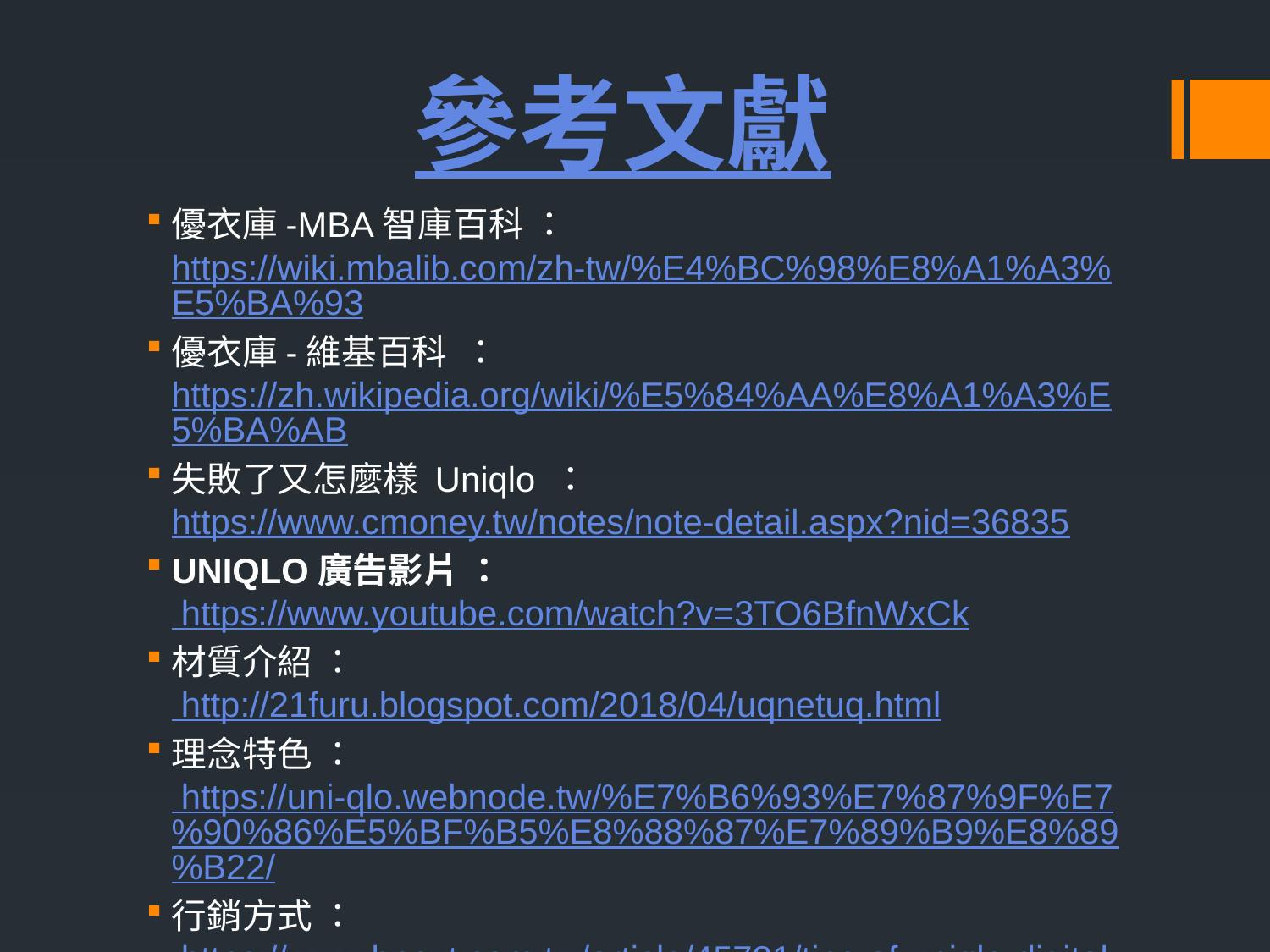

# 參考文獻
優衣庫-MBA智庫百科 ： https://wiki.mbalib.com/zh-tw/%E4%BC%98%E8%A1%A3%E5%BA%93
優衣庫-維基百科  ：https://zh.wikipedia.org/wiki/%E5%84%AA%E8%A1%A3%E5%BA%AB
失敗了又怎麼樣 Uniqlo ：https://www.cmoney.tw/notes/note-detail.aspx?nid=36835
UNIQLO廣告影片 ： https://www.youtube.com/watch?v=3TO6BfnWxCk
材質介紹 ： http://21furu.blogspot.com/2018/04/uqnetuq.html
理念特色 ： https://uni-qlo.webnode.tw/%E7%B6%93%E7%87%9F%E7%90%86%E5%BF%B5%E8%88%87%E7%89%B9%E8%89%B22/
行銷方式 ： https://www.bnext.com.tw/article/45721/tips-of-uniqlo-digital-marketing